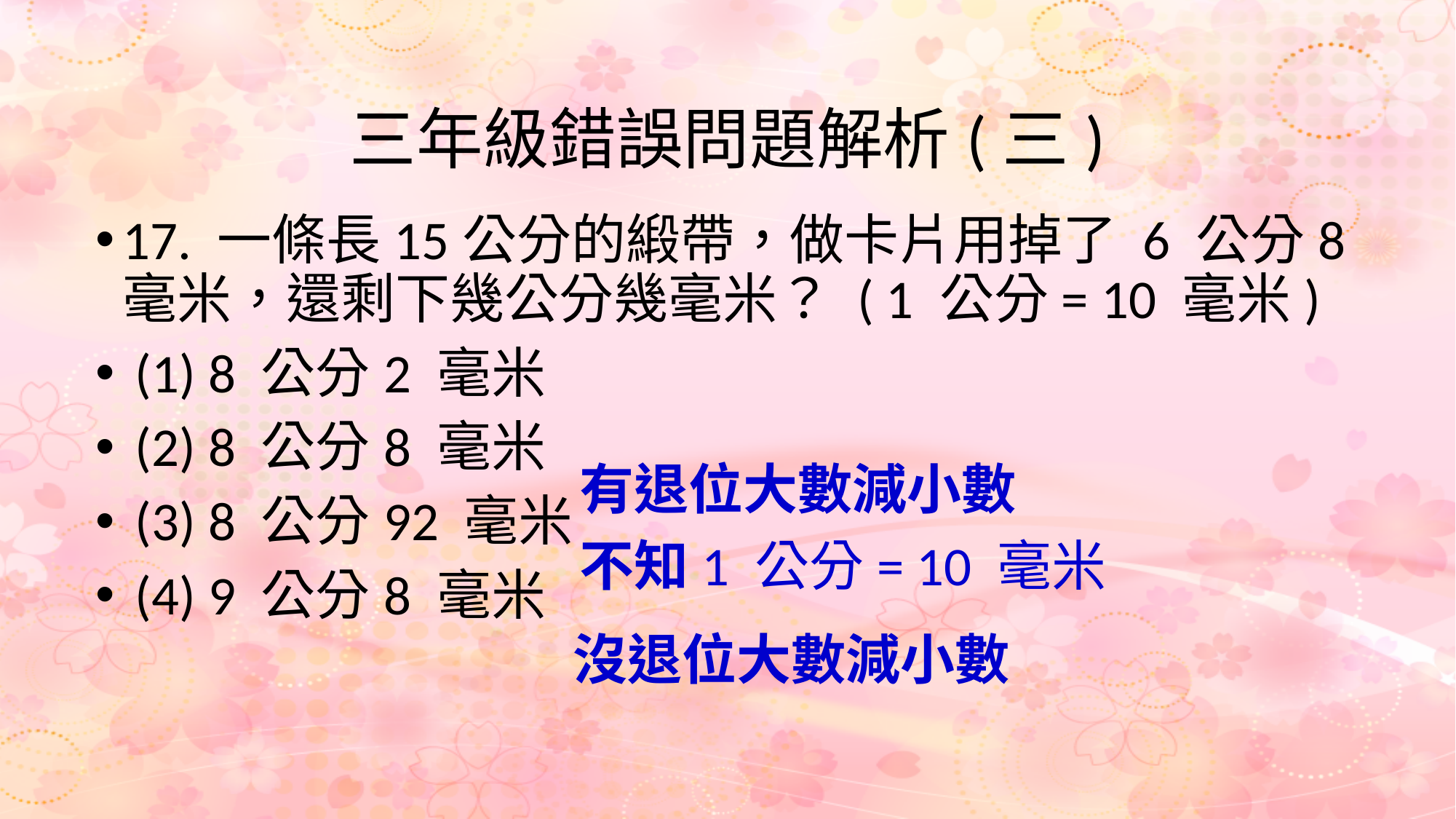

# 三年級錯誤問題解析(三)
17. 一條長15公分的緞帶，做卡片用掉了 6 公分8 毫米，還剩下幾公分幾毫米？ ( 1 公分= 10 毫米)
 (1) 8 公分2 毫米
 (2) 8 公分8 毫米
 (3) 8 公分92 毫米
 (4) 9 公分8 毫米
有退位大數減小數
不知1 公分= 10 毫米
沒退位大數減小數